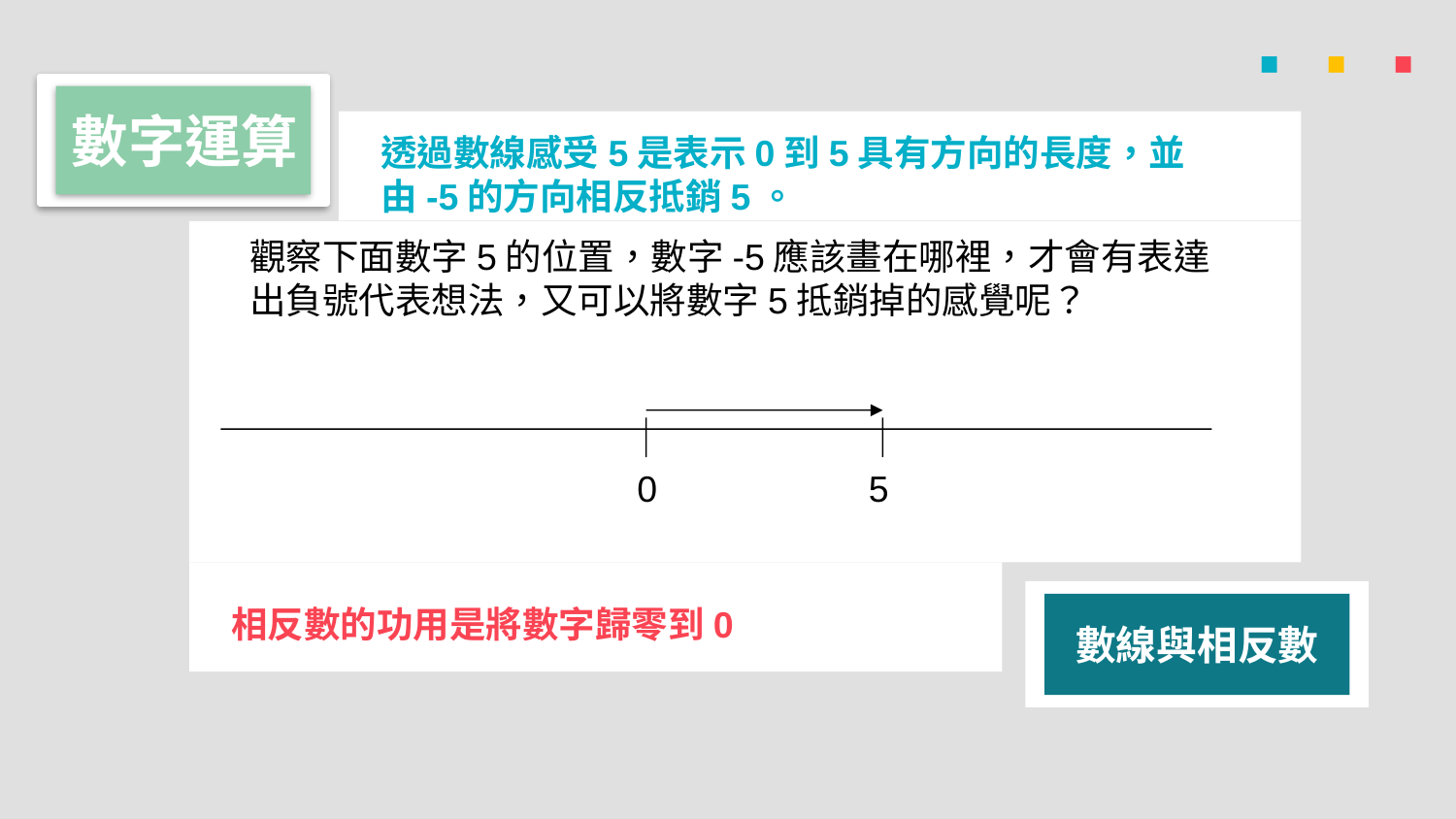

· · ·

數字運算

透過數線感受5是表示0到5具有方向的長度，並由-5的方向相反抵銷5。
觀察下面數字5的位置，數字-5應該畫在哪裡，才會有表達出負號代表想法，又可以將數字5抵銷掉的感覺呢？

0
5

相反數的功用是將數字歸零到0
數線與相反數